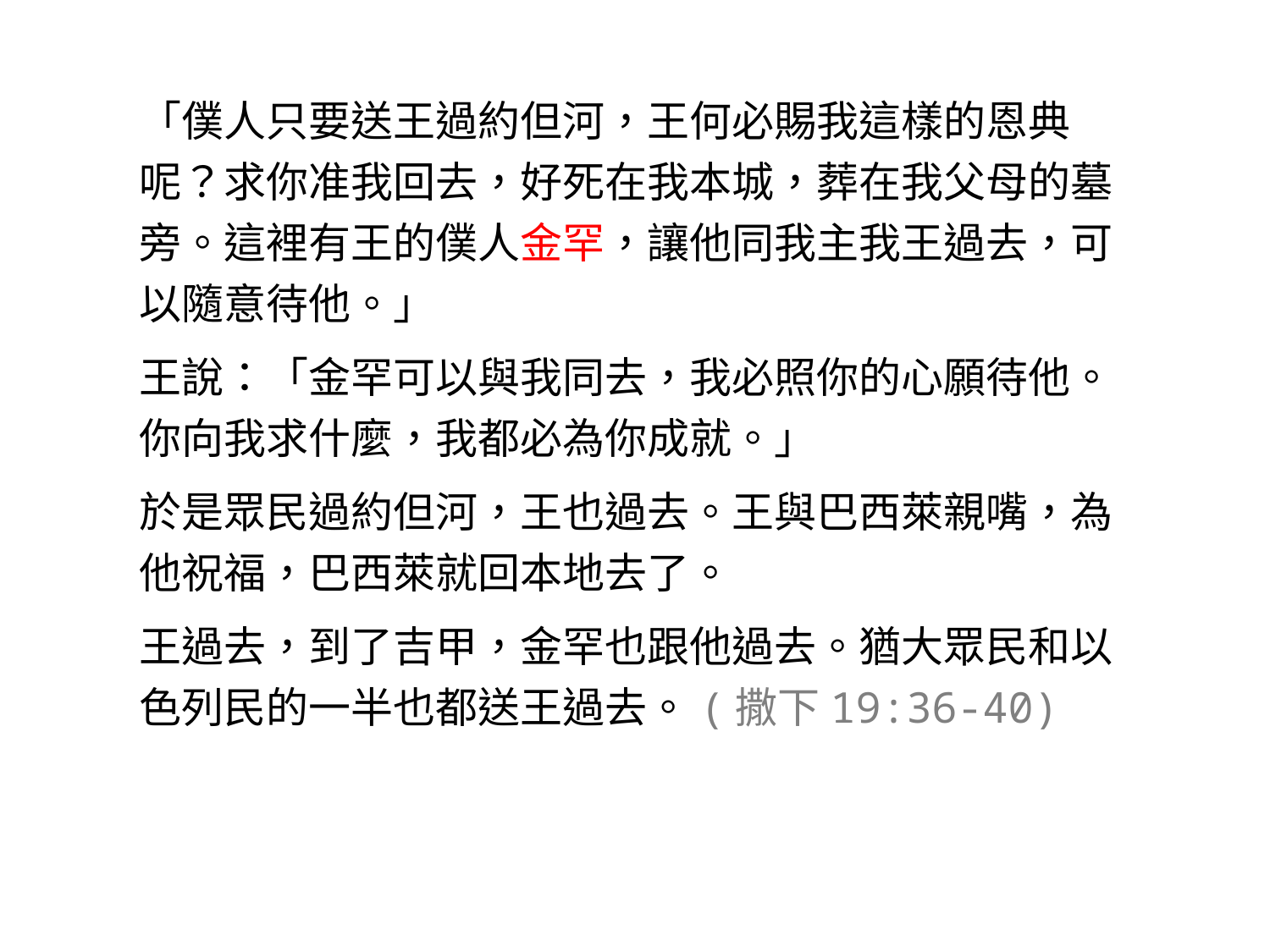

「僕人只要送王過約但河，王何必賜我這樣的恩典呢？求你准我回去，好死在我本城，葬在我父母的墓旁。這裡有王的僕人金罕，讓他同我主我王過去，可以隨意待他。」
王說：「金罕可以與我同去，我必照你的心願待他。你向我求什麼，我都必為你成就。」
於是眾民過約但河，王也過去。王與巴西萊親嘴，為他祝福，巴西萊就回本地去了。
王過去，到了吉甲，金罕也跟他過去。猶大眾民和以色列民的一半也都送王過去。(撒下19:36-40)